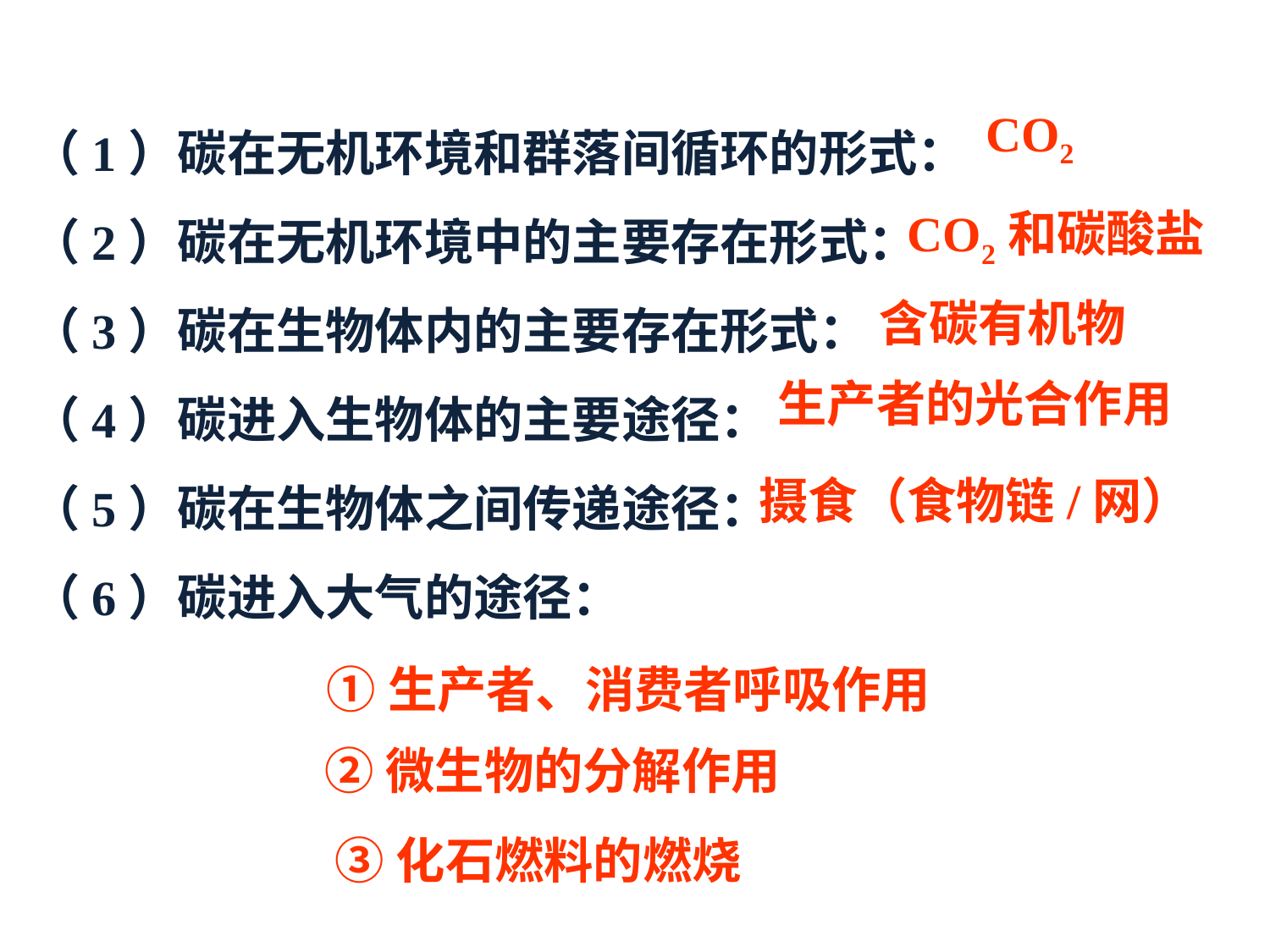

（1）碳在无机环境和群落间循环的形式：
（2）碳在无机环境中的主要存在形式：
（3）碳在生物体内的主要存在形式：
（4）碳进入生物体的主要途径：
（5）碳在生物体之间传递途径：
（6）碳进入大气的途径：
CO2
CO2和碳酸盐
含碳有机物
生产者的光合作用
摄食（食物链/网）
①生产者、消费者呼吸作用
②微生物的分解作用
③化石燃料的燃烧